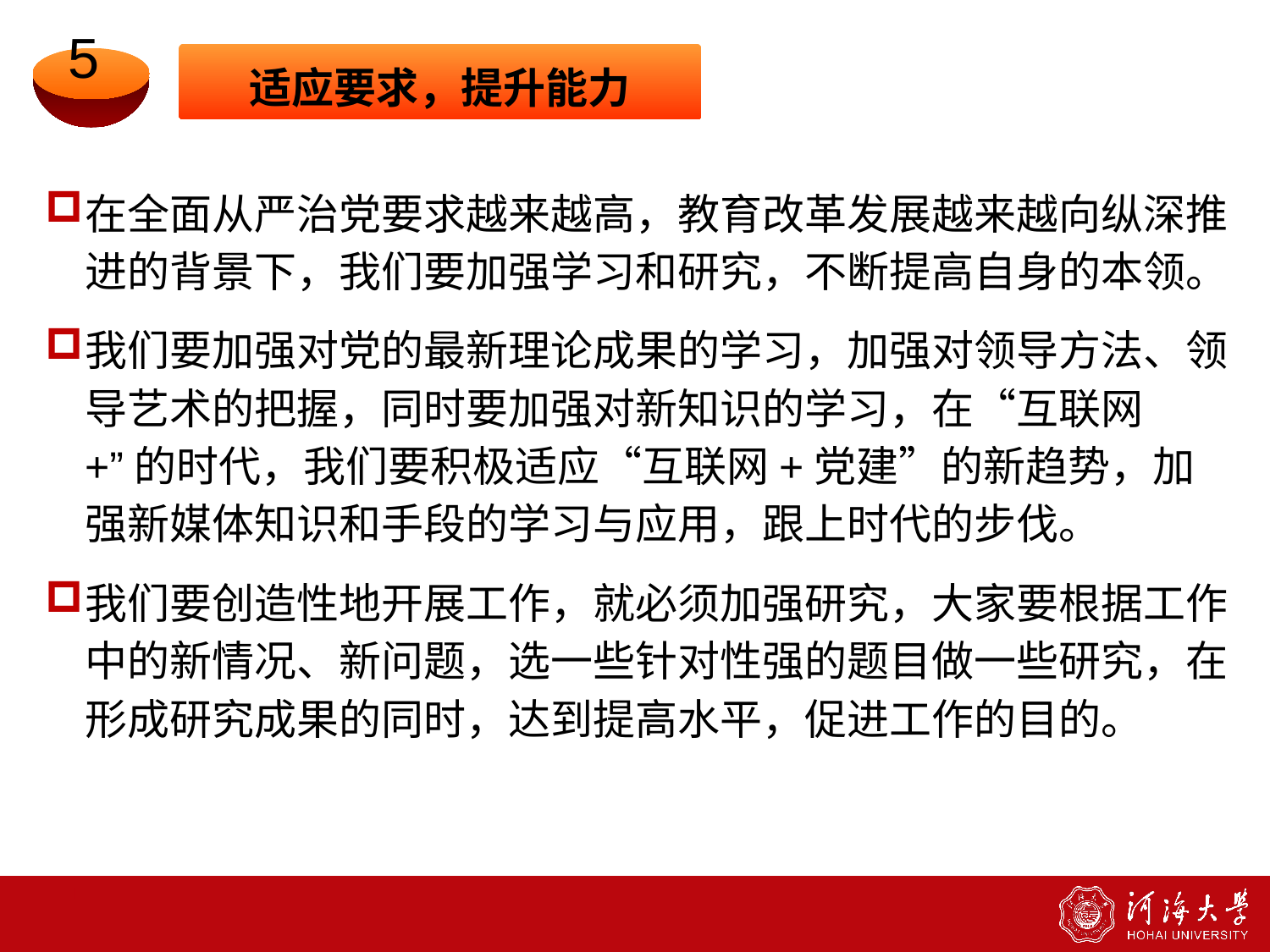

5
适应要求，提升能力

在全面从严治党要求越来越高，教育改革发展越来越向纵深推进的背景下，我们要加强学习和研究，不断提高自身的本领。
我们要加强对党的最新理论成果的学习，加强对领导方法、领导艺术的把握，同时要加强对新知识的学习，在“互联网+”的时代，我们要积极适应“互联网+党建”的新趋势，加强新媒体知识和手段的学习与应用，跟上时代的步伐。
我们要创造性地开展工作，就必须加强研究，大家要根据工作中的新情况、新问题，选一些针对性强的题目做一些研究，在形成研究成果的同时，达到提高水平，促进工作的目的。